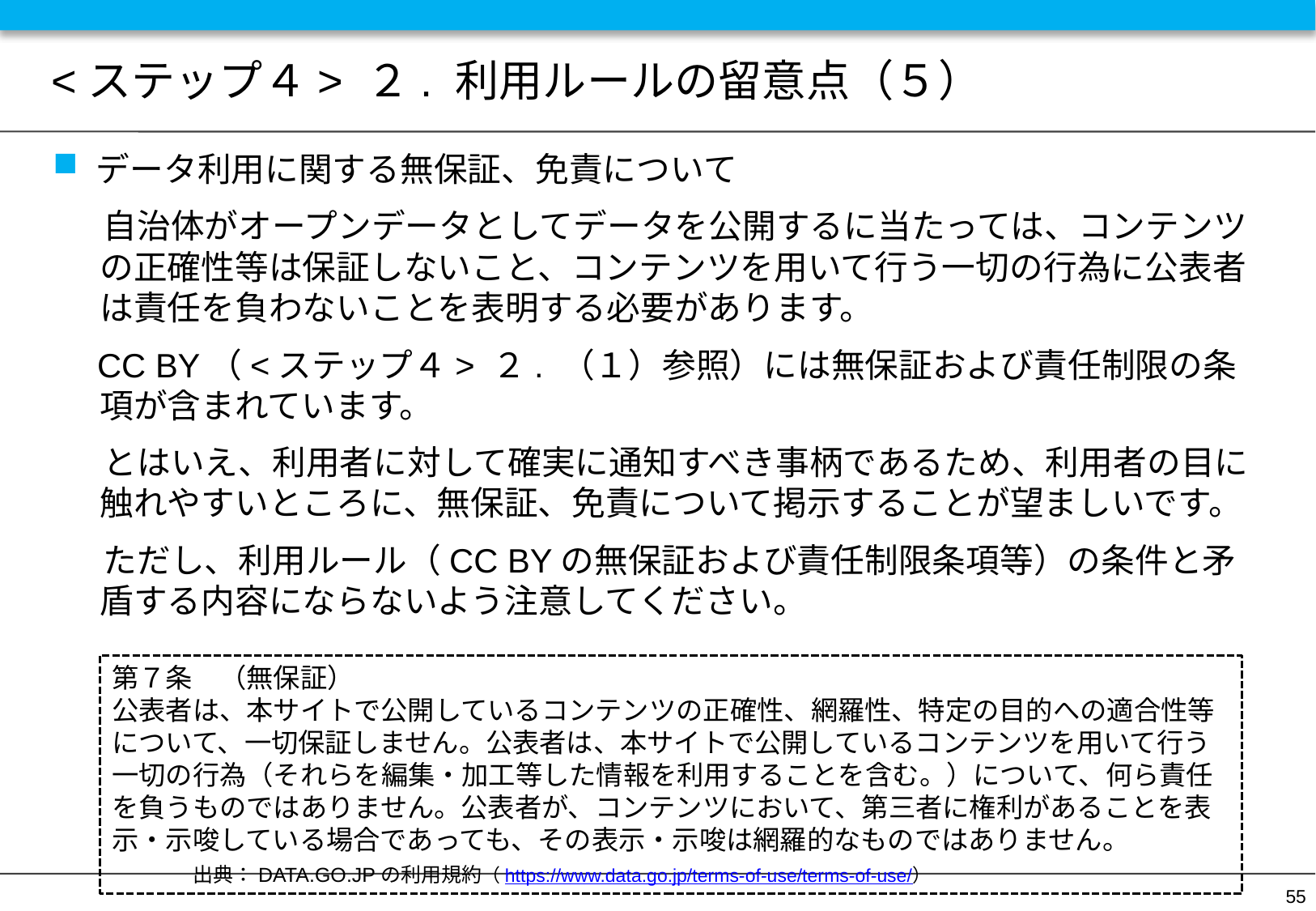

# <ステップ４> ２. 利用ルールの留意点（５）
データ利用に関する無保証、免責について
 自治体がオープンデータとしてデータを公開するに当たっては、コンテンツの正確性等は保証しないこと、コンテンツを用いて行う一切の行為に公表者は責任を負わないことを表明する必要があります。
 CC BY（<ステップ４> ２. （１）参照）には無保証および責任制限の条項が含まれています。
 とはいえ、利用者に対して確実に通知すべき事柄であるため、利用者の目に触れやすいところに、無保証、免責について掲示することが望ましいです。
 ただし、利用ルール（CC BYの無保証および責任制限条項等）の条件と矛盾する内容にならないよう注意してください。
第７条　（無保証）
公表者は、本サイトで公開しているコンテンツの正確性、網羅性、特定の目的への適合性等について、一切保証しません。公表者は、本サイトで公開しているコンテンツを用いて行う一切の行為（それらを編集・加工等した情報を利用することを含む。）について、何ら責任を負うものではありません。公表者が、コンテンツにおいて、第三者に権利があることを表示・示唆している場合であっても、その表示・示唆は網羅的なものではありません。　　　　　　出典：DATA.GO.JPの利用規約（https://www.data.go.jp/terms-of-use/terms-of-use/）
55